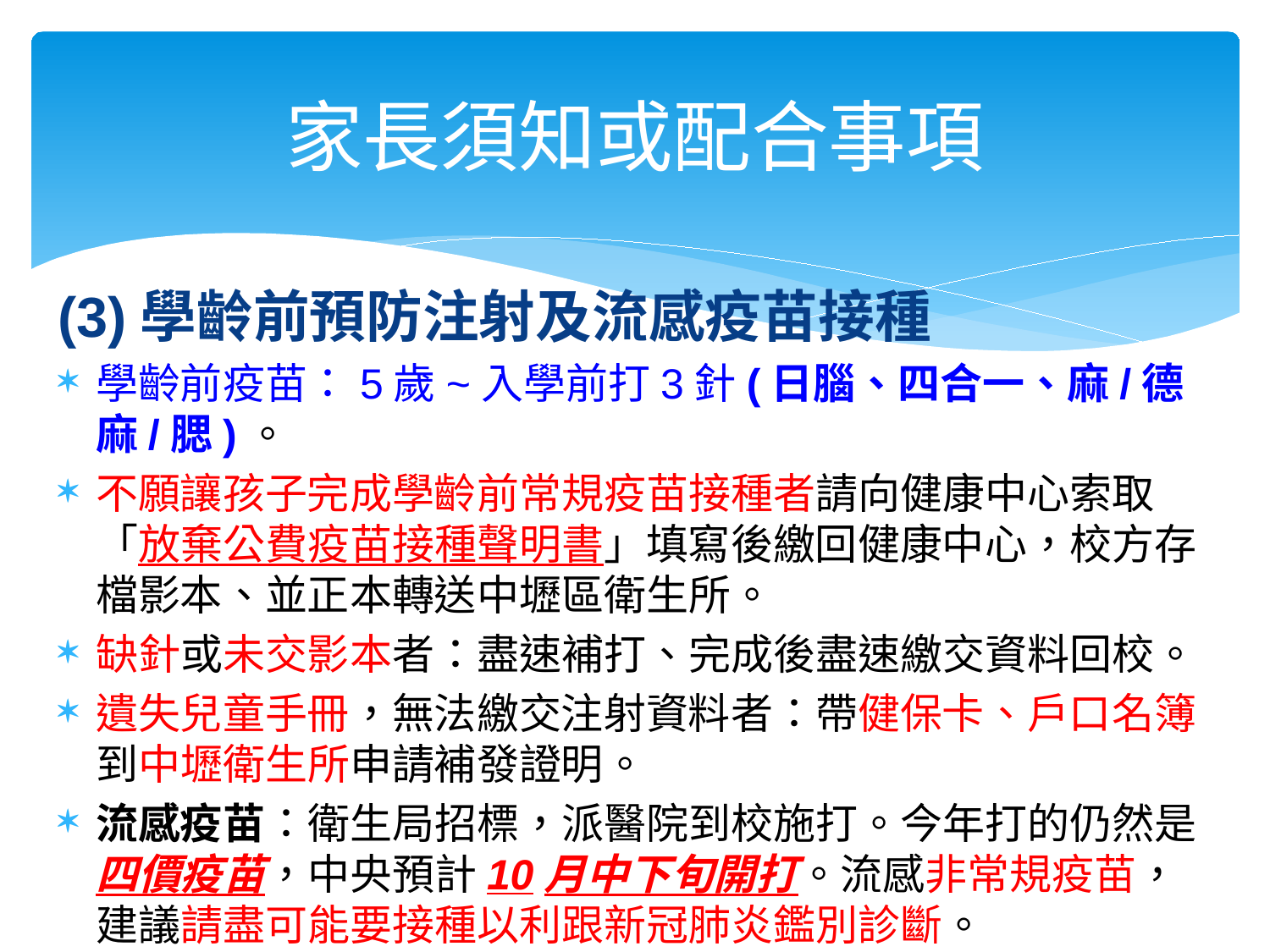

# 家長須知或配合事項
(3)學齡前預防注射及流感疫苗接種
學齡前疫苗：5歲~入學前打3針(日腦、四合一、麻/德麻/腮)。
不願讓孩子完成學齡前常規疫苗接種者請向健康中心索取「放棄公費疫苗接種聲明書」填寫後繳回健康中心，校方存檔影本、並正本轉送中壢區衛生所。
缺針或未交影本者：盡速補打、完成後盡速繳交資料回校。
遺失兒童手冊，無法繳交注射資料者：帶健保卡、戶口名簿到中壢衛生所申請補發證明。
流感疫苗：衛生局招標，派醫院到校施打。今年打的仍然是四價疫苗，中央預計10月中下旬開打。流感非常規疫苗，建議請盡可能要接種以利跟新冠肺炎鑑別診斷。